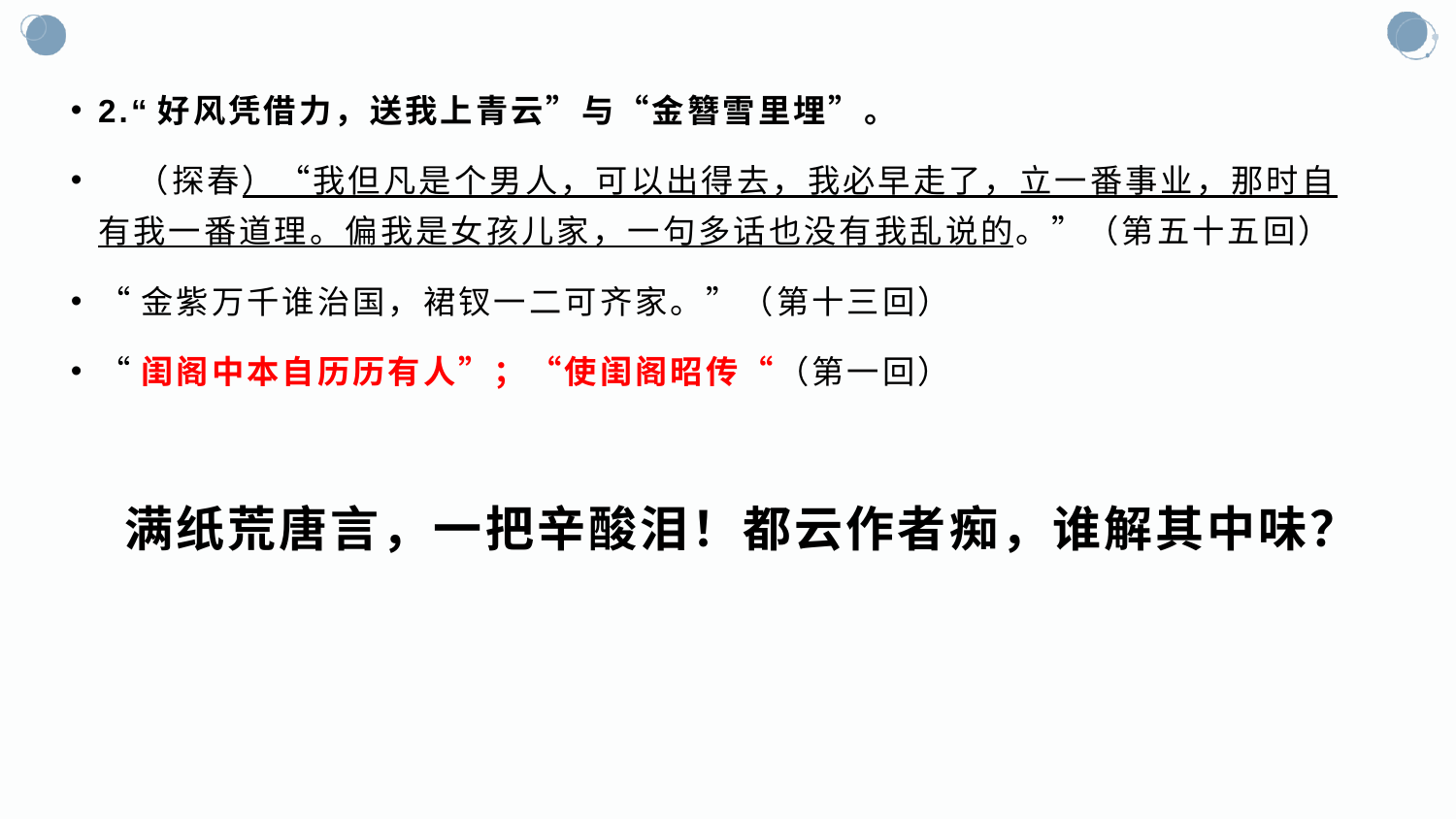

2.“好风凭借力，送我上青云”与“金簪雪里埋”。
   （探春）“我但凡是个男人，可以出得去，我必早走了，立一番事业，那时自有我一番道理。偏我是女孩儿家，一句多话也没有我乱说的。”（第五十五回）
“金紫万千谁治国，裙钗一二可齐家。”（第十三回）
“闺阁中本自历历有人”；“使闺阁昭传“（第一回）

   满纸荒唐言，一把辛酸泪！都云作者痴，谁解其中味？